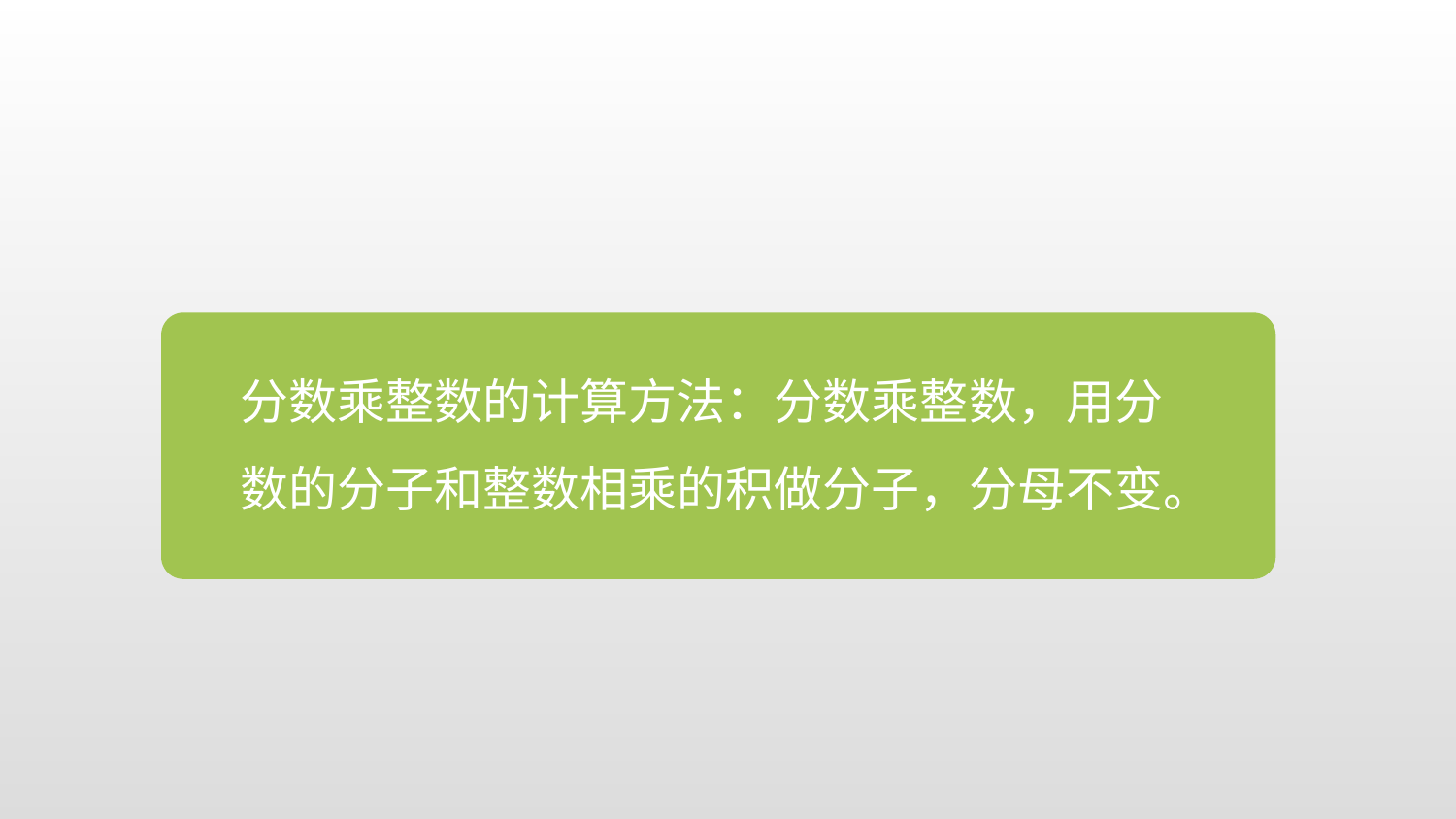

分数乘整数的计算方法：分数乘整数，用分数的分子和整数相乘的积做分子，分母不变。